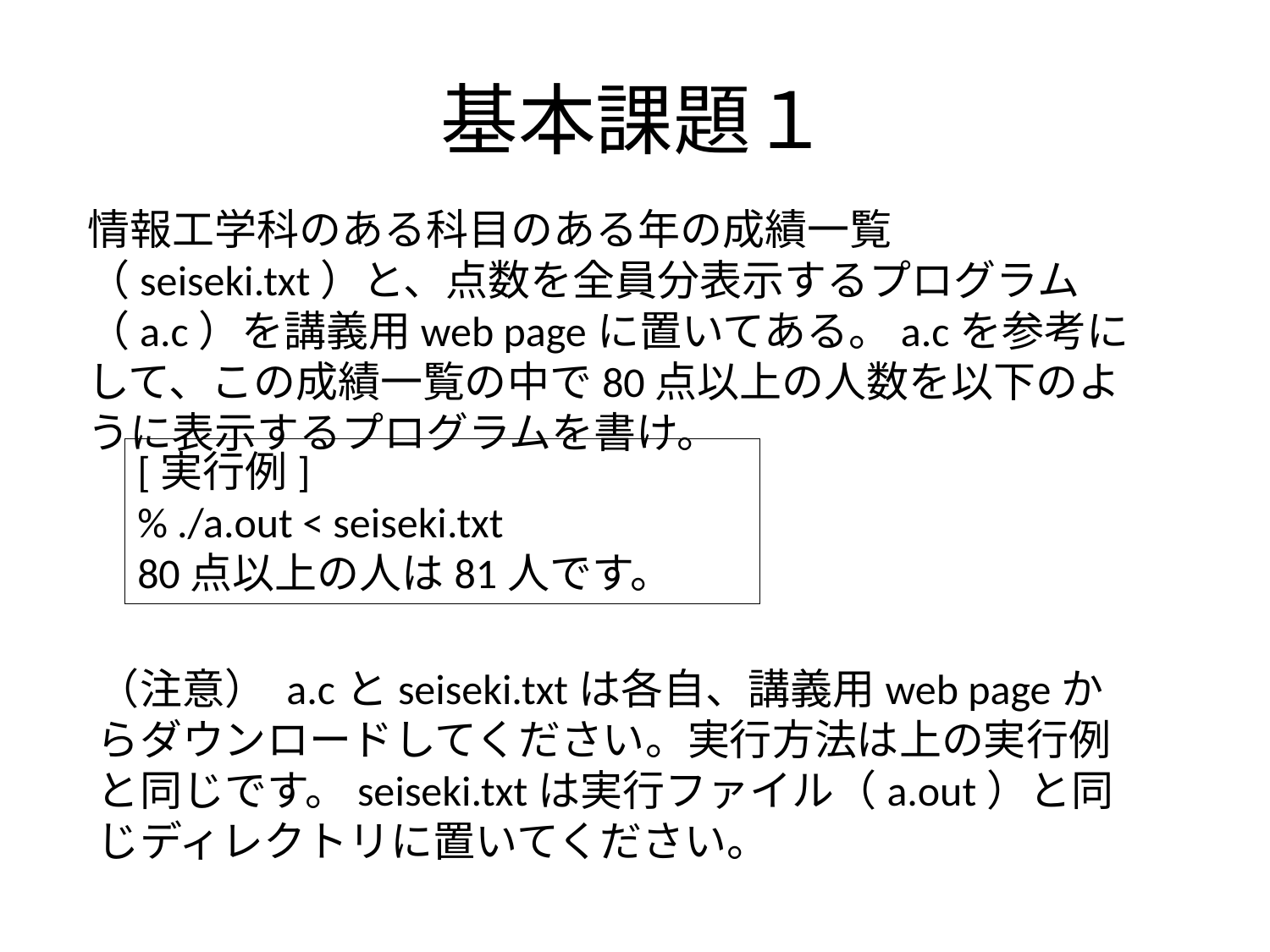

# 基本課題１
情報工学科のある科目のある年の成績一覧（seiseki.txt）と、点数を全員分表示するプログラム（a.c）を講義用web pageに置いてある。a.cを参考にして、この成績一覧の中で80点以上の人数を以下のように表示するプログラムを書け。
[実行例]
% ./a.out < seiseki.txt
80点以上の人は81人です。
（注意） a.cとseiseki.txtは各自、講義用web pageからダウンロードしてください。実行方法は上の実行例と同じです。seiseki.txtは実行ファイル（a.out）と同じディレクトリに置いてください。